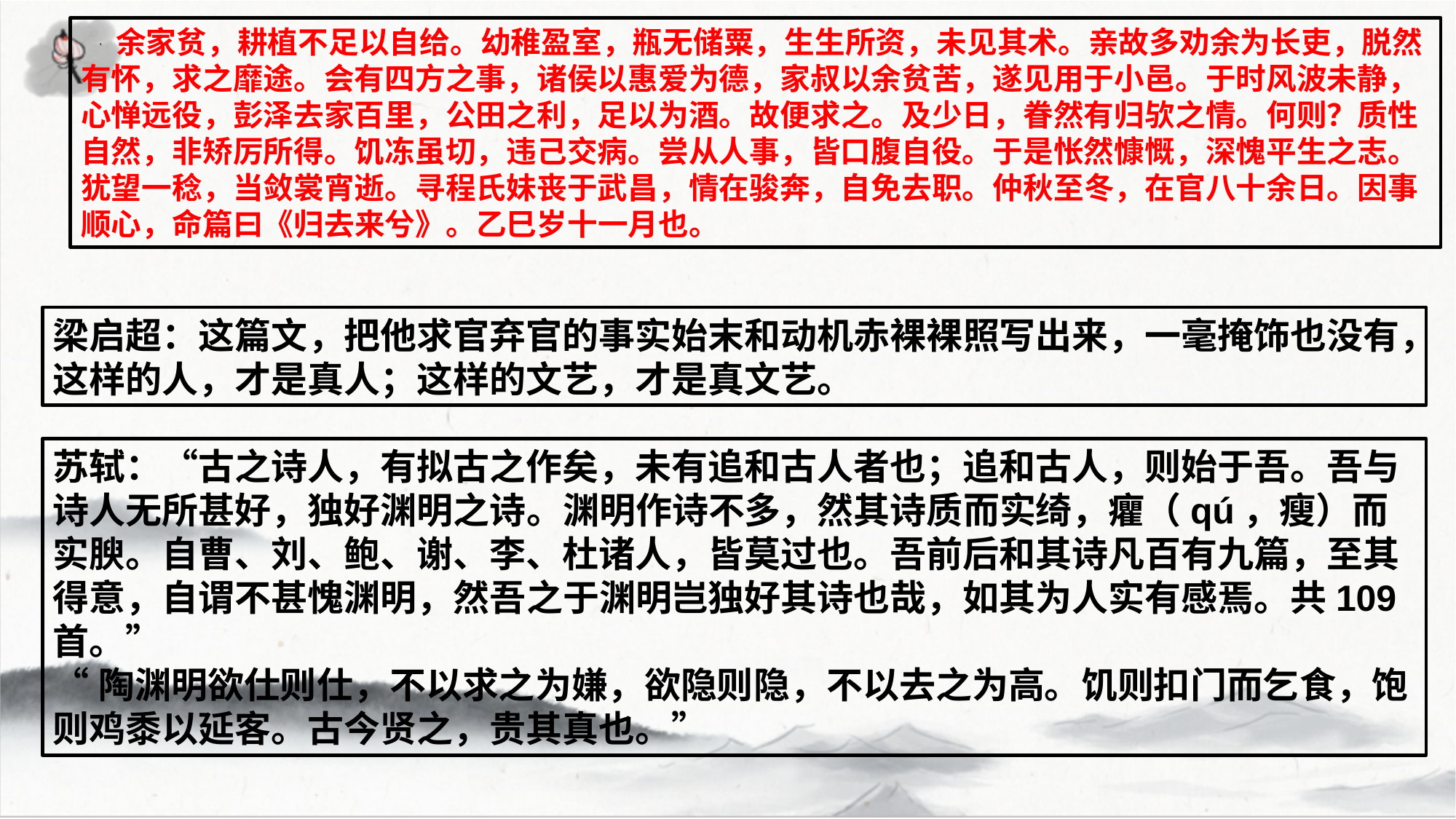

余家贫，耕植不足以自给。幼稚盈室，瓶无储粟，生生所资，未见其术。亲故多劝余为长吏，脱然有怀，求之靡途。会有四方之事，诸侯以惠爱为德，家叔以余贫苦，遂见用于小邑。于时风波未静，心惮远役，彭泽去家百里，公田之利，足以为酒。故便求之。及少日，眷然有归欤之情。何则？质性自然，非矫厉所得。饥冻虽切，违己交病。尝从人事，皆口腹自役。于是怅然慷慨，深愧平生之志。犹望一稔，当敛裳宵逝。寻程氏妹丧于武昌，情在骏奔，自免去职。仲秋至冬，在官八十余日。因事顺心，命篇曰《归去来兮》。乙巳岁十一月也。
梁启超：这篇文，把他求官弃官的事实始末和动机赤裸裸照写出来，一毫掩饰也没有，这样的人，才是真人；这样的文艺，才是真文艺。
苏轼：“古之诗人，有拟古之作矣，未有追和古人者也；追和古人，则始于吾。吾与诗人无所甚好，独好渊明之诗。渊明作诗不多，然其诗质而实绮，癯（qú，瘦）而实腴。自曹、刘、鲍、谢、李、杜诸人，皆莫过也。吾前后和其诗凡百有九篇，至其得意，自谓不甚愧渊明，然吾之于渊明岂独好其诗也哉，如其为人实有感焉。共109首。”
“陶渊明欲仕则仕，不以求之为嫌，欲隐则隐，不以去之为高。饥则扣门而乞食，饱则鸡黍以延客。古今贤之，贵其真也。”